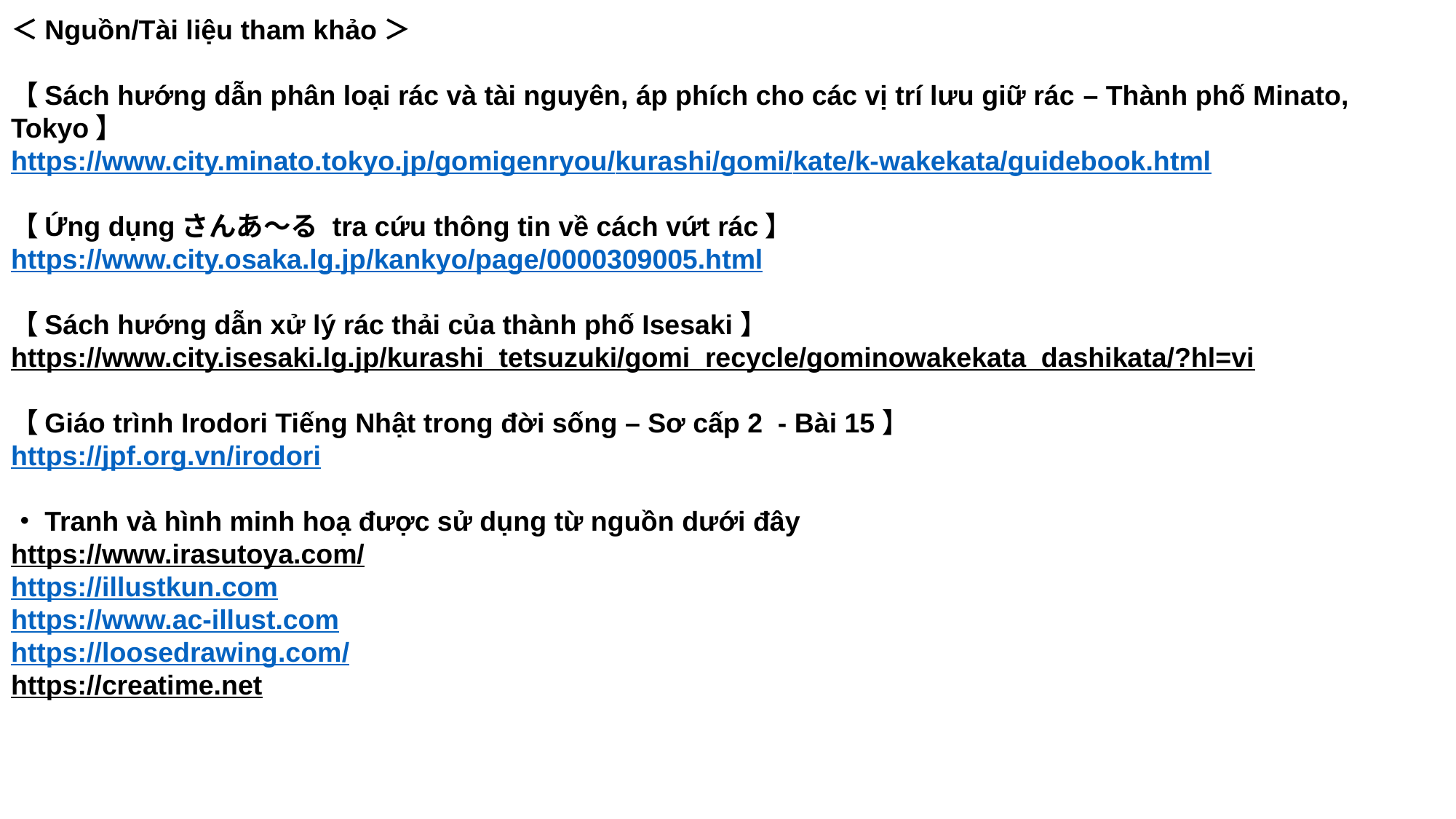

＜Nguồn/Tài liệu tham khảo＞

【Sách hướng dẫn phân loại rác và tài nguyên, áp phích cho các vị trí lưu giữ rác – Thành phố Minato, Tokyo】
https://www.city.minato.tokyo.jp/gomigenryou/kurashi/gomi/kate/k-wakekata/guidebook.html

【Ứng dụngさんあ～る tra cứu thông tin về cách vứt rác】
https://www.city.osaka.lg.jp/kankyo/page/0000309005.html

【Sách hướng dẫn xử lý rác thải của thành phố Isesaki】
https://www.city.isesaki.lg.jp/kurashi_tetsuzuki/gomi_recycle/gominowakekata_dashikata/?hl=vi

【Giáo trình Irodori Tiếng Nhật trong đời sống – Sơ cấp 2  - Bài 15】
https://jpf.org.vn/irodori

・Tranh và hình minh hoạ được sử dụng từ nguồn dưới đây
https://www.irasutoya.com/
https://illustkun.com
https://www.ac-illust.com
https://loosedrawing.com/
https://creatime.net